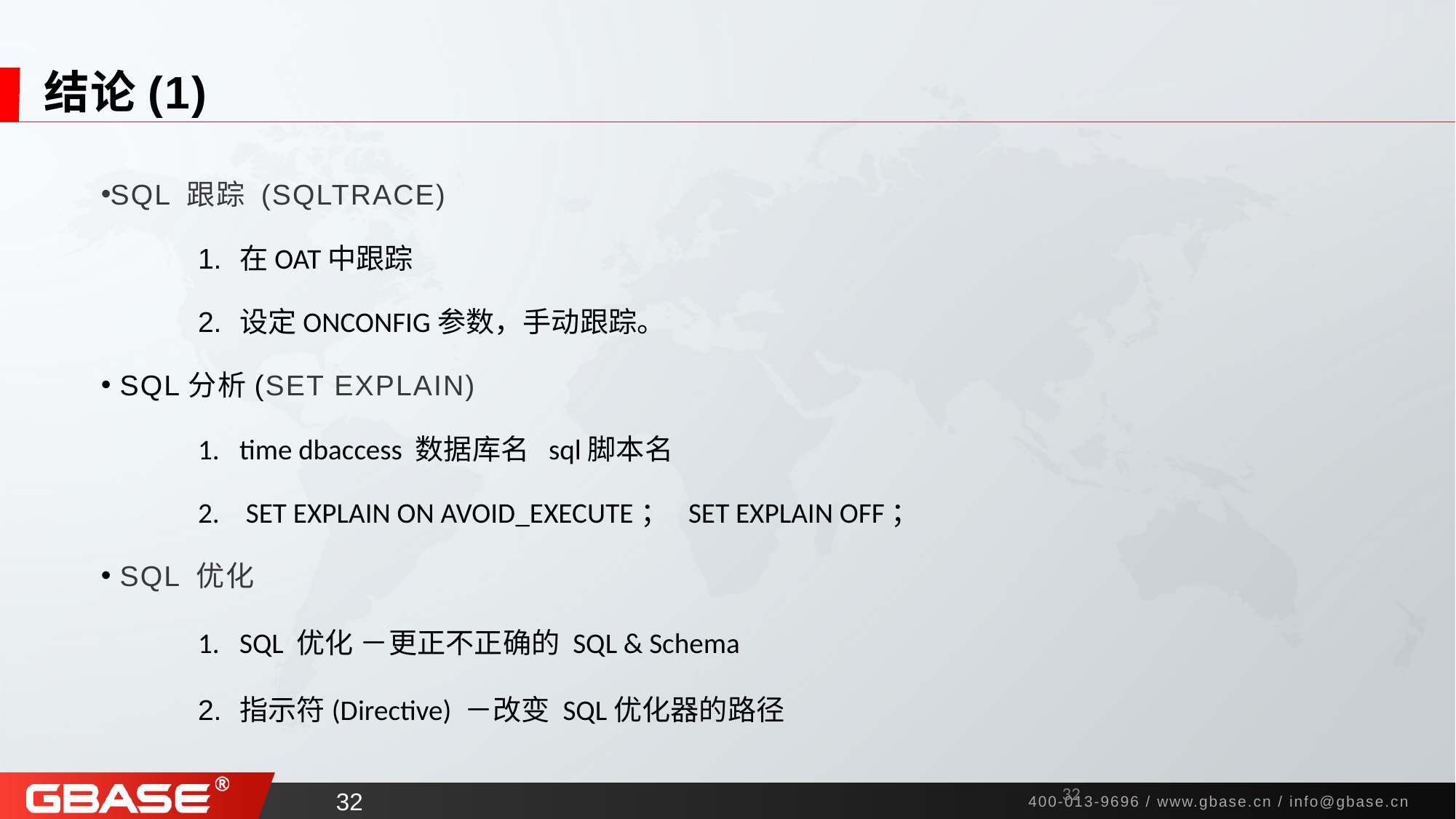

# 结论(1)
SQL 跟踪 (SQLTRACE)
在OAT中跟踪
设定ONCONFIG参数，手动跟踪。
 SQL分析(SET EXPLAIN)
time dbaccess 数据库名  sql脚本名
 SET EXPLAIN ON AVOID_EXECUTE；  SET EXPLAIN OFF；
 SQL 优化
SQL 优化 －更正不正确的 SQL & Schema
指示符(Directive) －改变 SQL优化器的路径

32